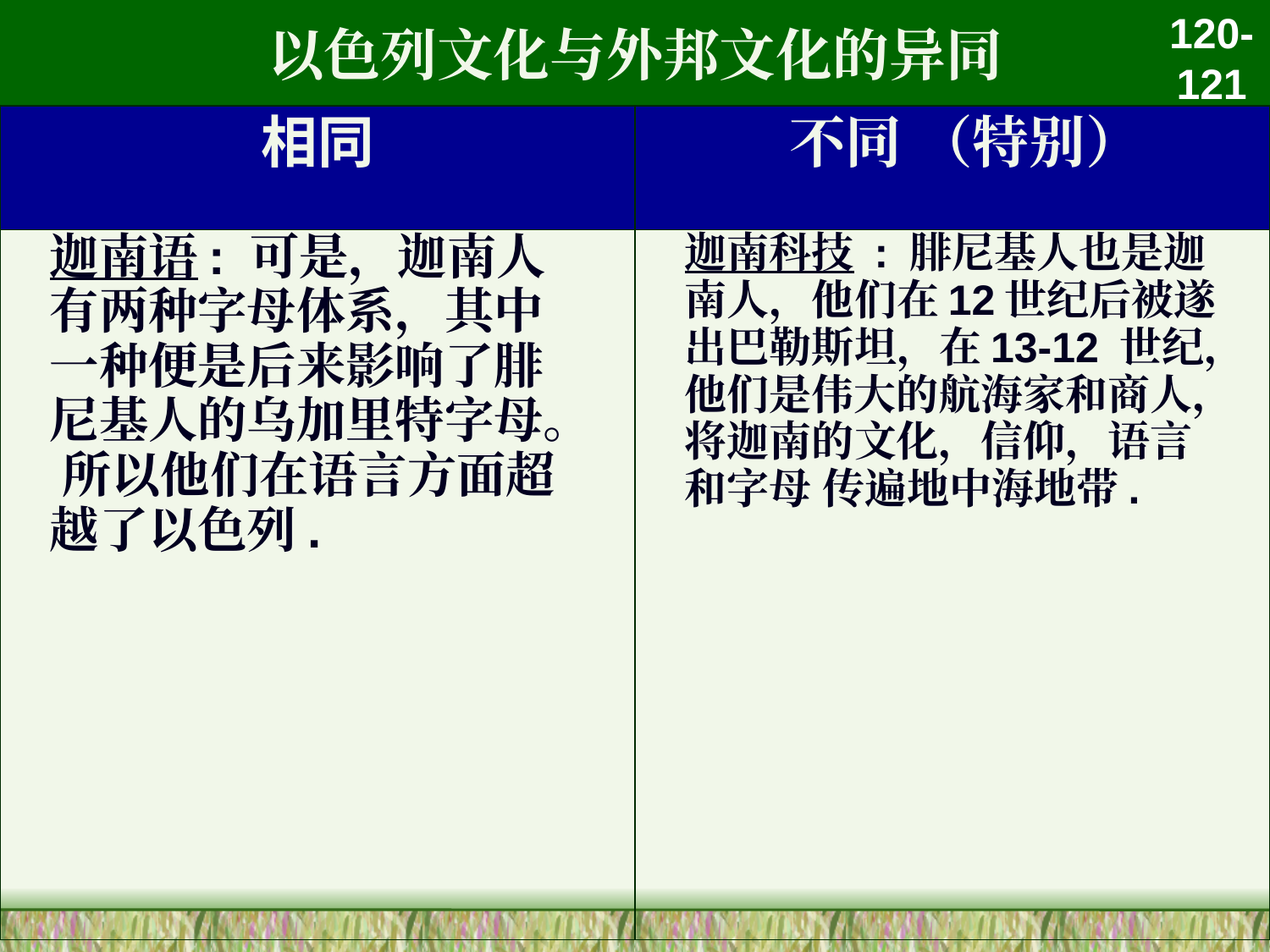

# 以色列文化与外邦文化的异同
120-121
| 相同 | 不同 （特别） |
| --- | --- |
| 迦南语: 可是，迦南人有两种字母体系，其中一种便是后来影响了腓尼基人的乌加里特字母。 所以他们在语言方面超越了以色列. | 迦南科技 : 腓尼基人也是迦南人，他们在12世纪后被遂出巴勒斯坦，在13-12 世纪，他们是伟大的航海家和商人，将迦南的文化，信仰，语言和字母 传遍地中海地带. |